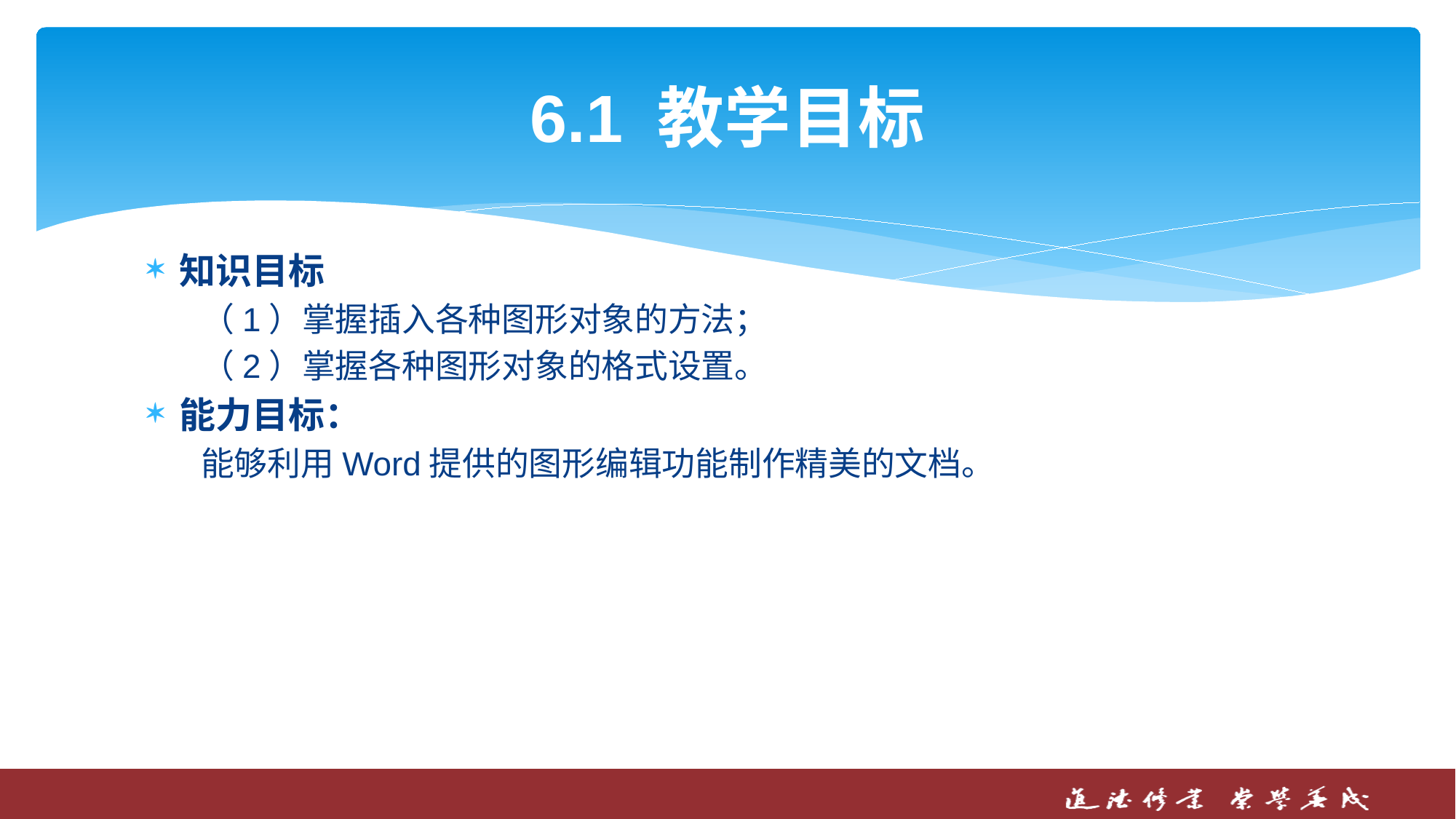

# 6.1 教学目标
知识目标
（1）掌握插入各种图形对象的方法；
（2）掌握各种图形对象的格式设置。
能力目标：
能够利用Word提供的图形编辑功能制作精美的文档。